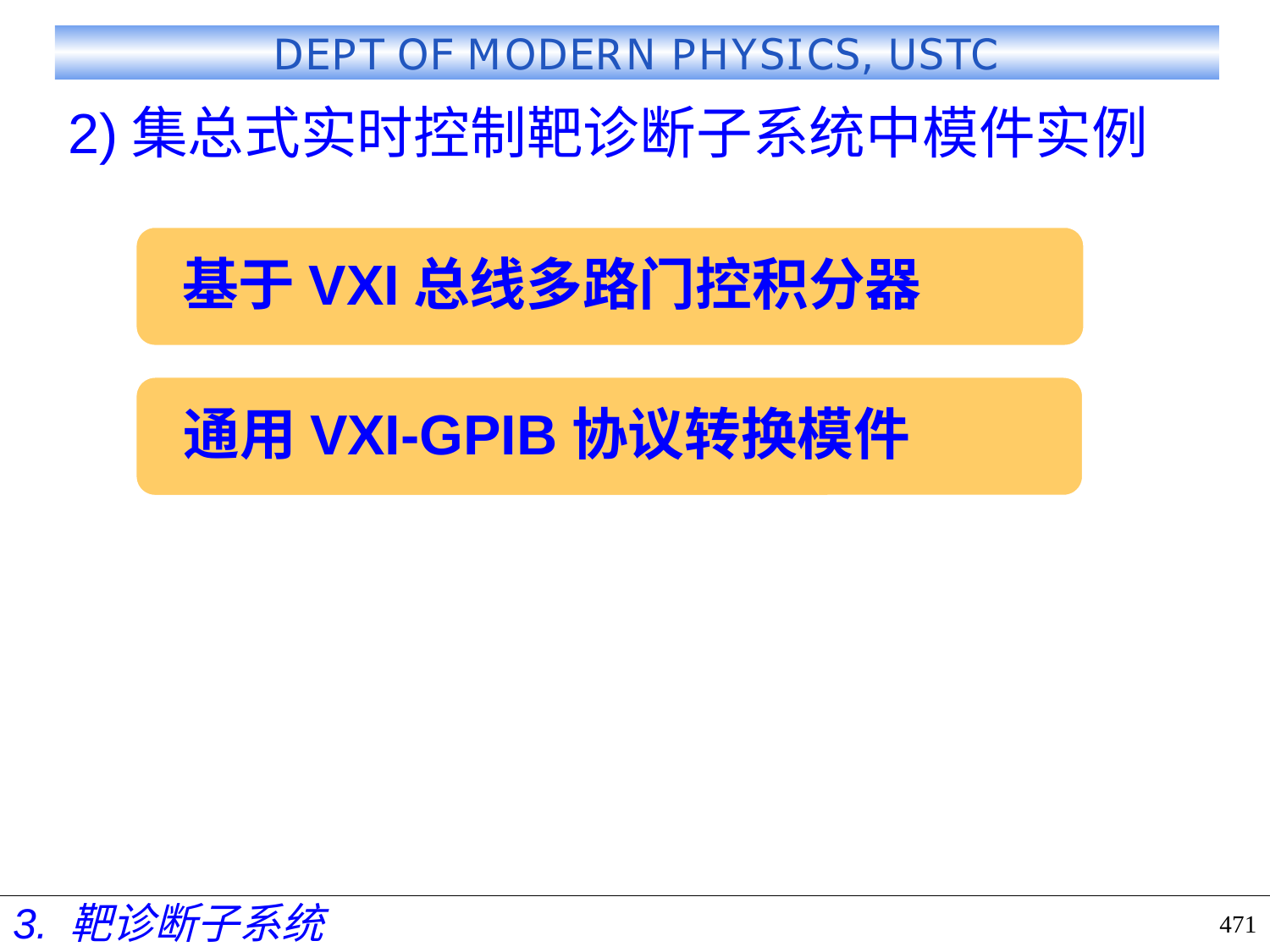

# 2)集总式实时控制靶诊断子系统中模件实例

基于VXI总线多路门控积分器

通用VXI-GPIB协议转换模件

3. 靶诊断子系统
471